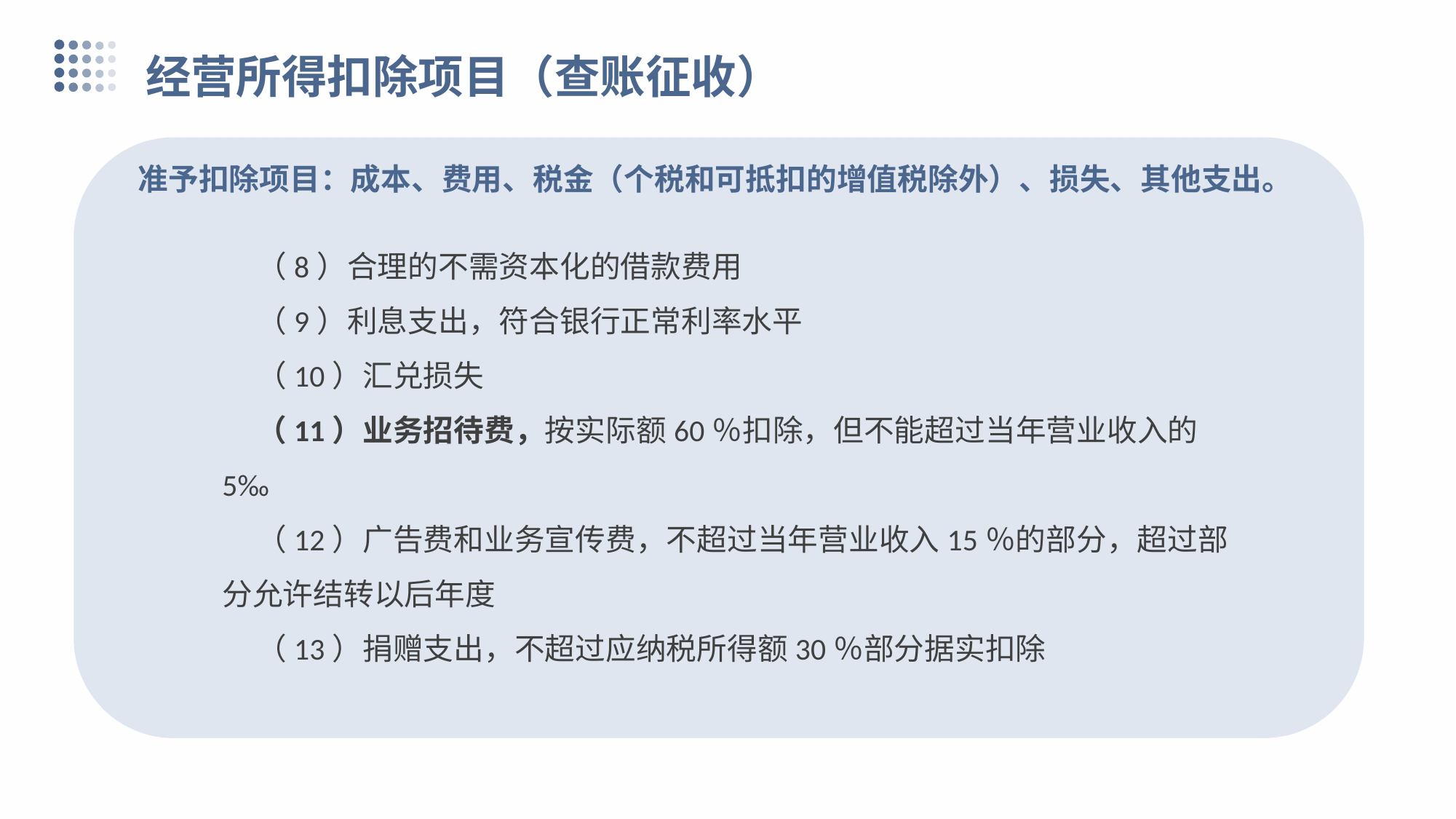

经营所得扣除项目（查账征收）

准予扣除项目：成本、费用、税金（个税和可抵扣的增值税除外）、损失、其他支出。
    （8）合理的不需资本化的借款费用
    （9）利息支出，符合银行正常利率水平
    （10）汇兑损失
    （11）业务招待费，按实际额60％扣除，但不能超过当年营业收入的5‰
    （12）广告费和业务宣传费，不超过当年营业收入15％的部分，超过部分允许结转以后年度
    （13）捐赠支出，不超过应纳税所得额30％部分据实扣除